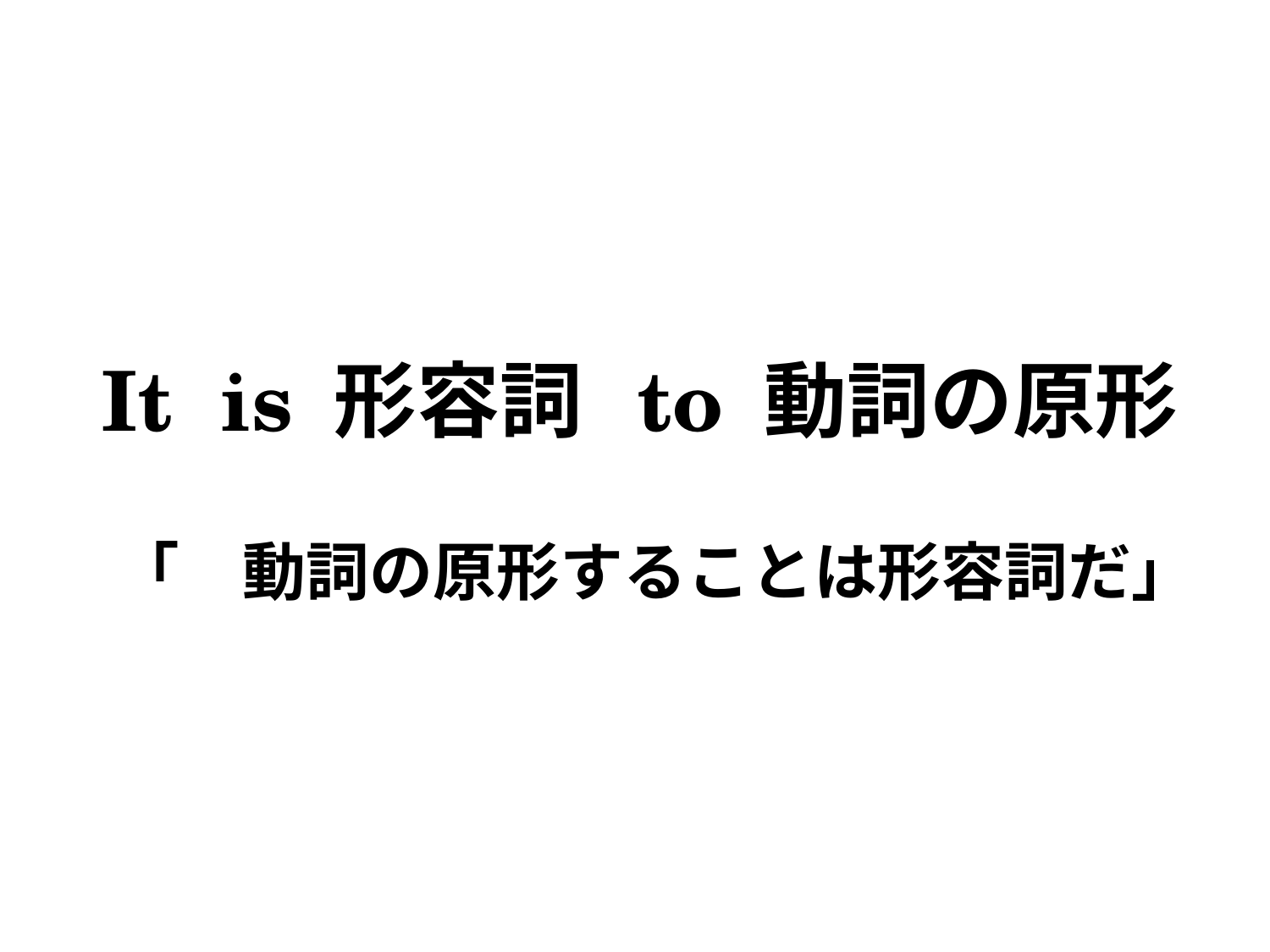

# It  is 形容詞  to 動詞の原形
｢　動詞の原形することは形容詞だ｣